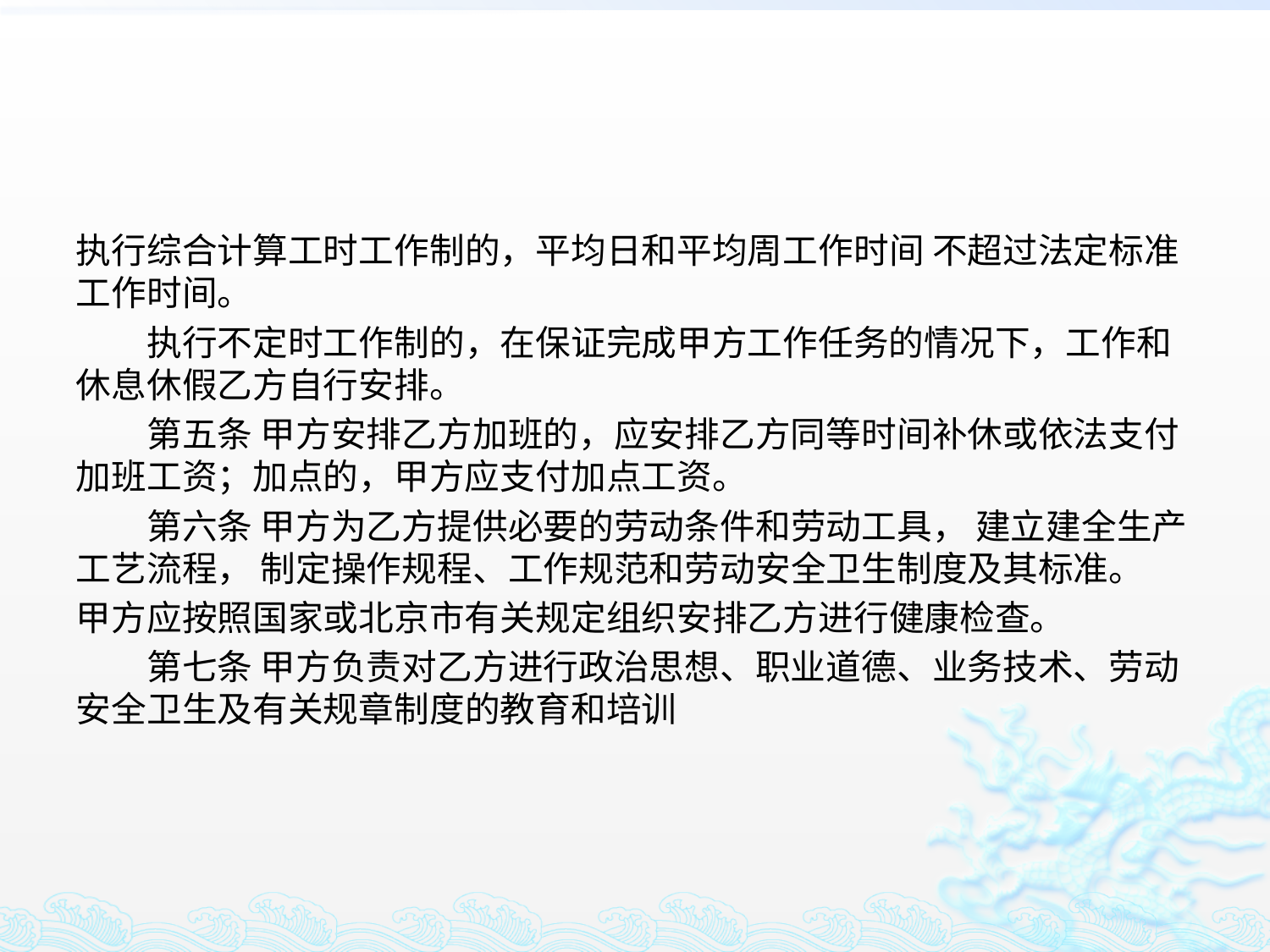

#
执行综合计算工时工作制的，平均日和平均周工作时间 不超过法定标准工作时间。
　　执行不定时工作制的，在保证完成甲方工作任务的情况下，工作和休息休假乙方自行安排。
　　第五条 甲方安排乙方加班的，应安排乙方同等时间补休或依法支付加班工资；加点的，甲方应支付加点工资。
　　第六条 甲方为乙方提供必要的劳动条件和劳动工具， 建立建全生产工艺流程， 制定操作规程、工作规范和劳动安全卫生制度及其标准。
甲方应按照国家或北京市有关规定组织安排乙方进行健康检查。
　　第七条 甲方负责对乙方进行政治思想、职业道德、业务技术、劳动安全卫生及有关规章制度的教育和培训